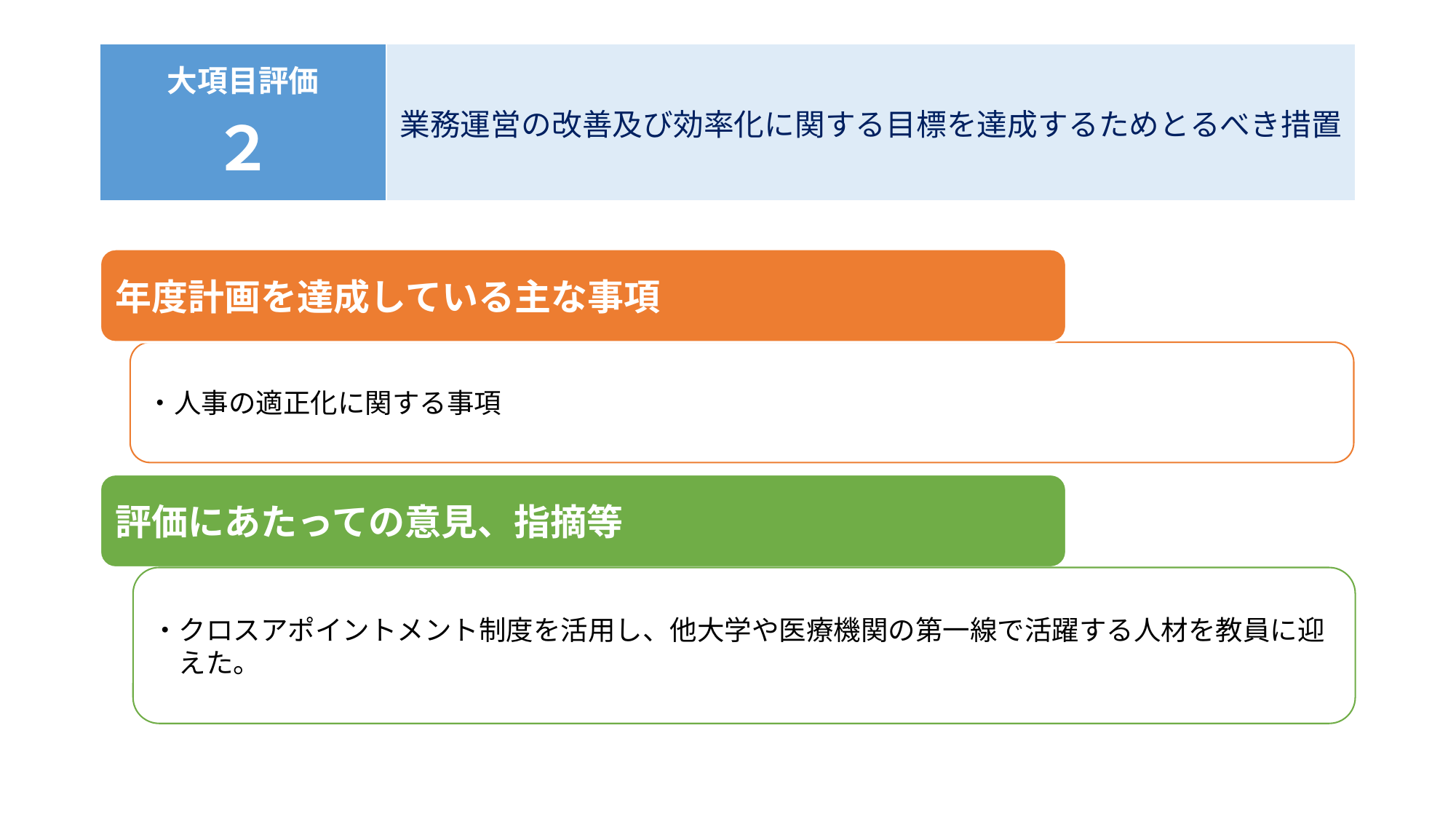

#
| 大項目評価 ２ | 業務運営の改善及び効率化に関する目標を達成するためとるべき措置 |
| --- | --- |
年度計画を達成している主な事項
・人事の適正化に関する事項
評価にあたっての意見、指摘等
・クロスアポイントメント制度を活用し、他大学や医療機関の第一線で活躍する人材を教員に迎
　えた。